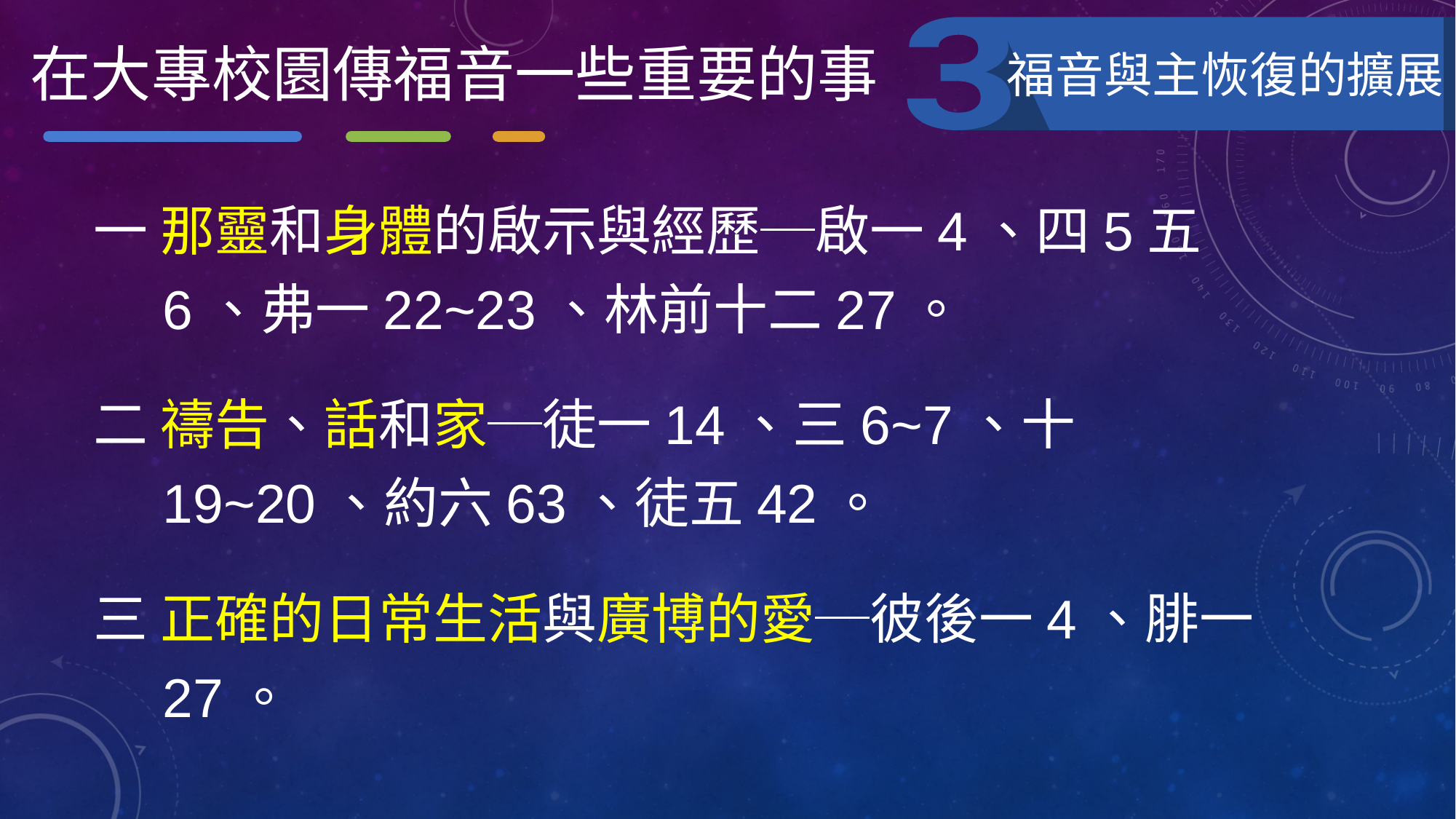

在大專校園傳福音一些重要的事
福音與主恢復的擴展

一 那靈和身體的啟示與經歷─啟一4、四5五6、弗一22~23、林前十二27。
二 禱告、話和家─徒一14、三6~7、十19~20、約六63、徒五42。
三 正確的日常生活與廣博的愛─彼後一4、腓一27。